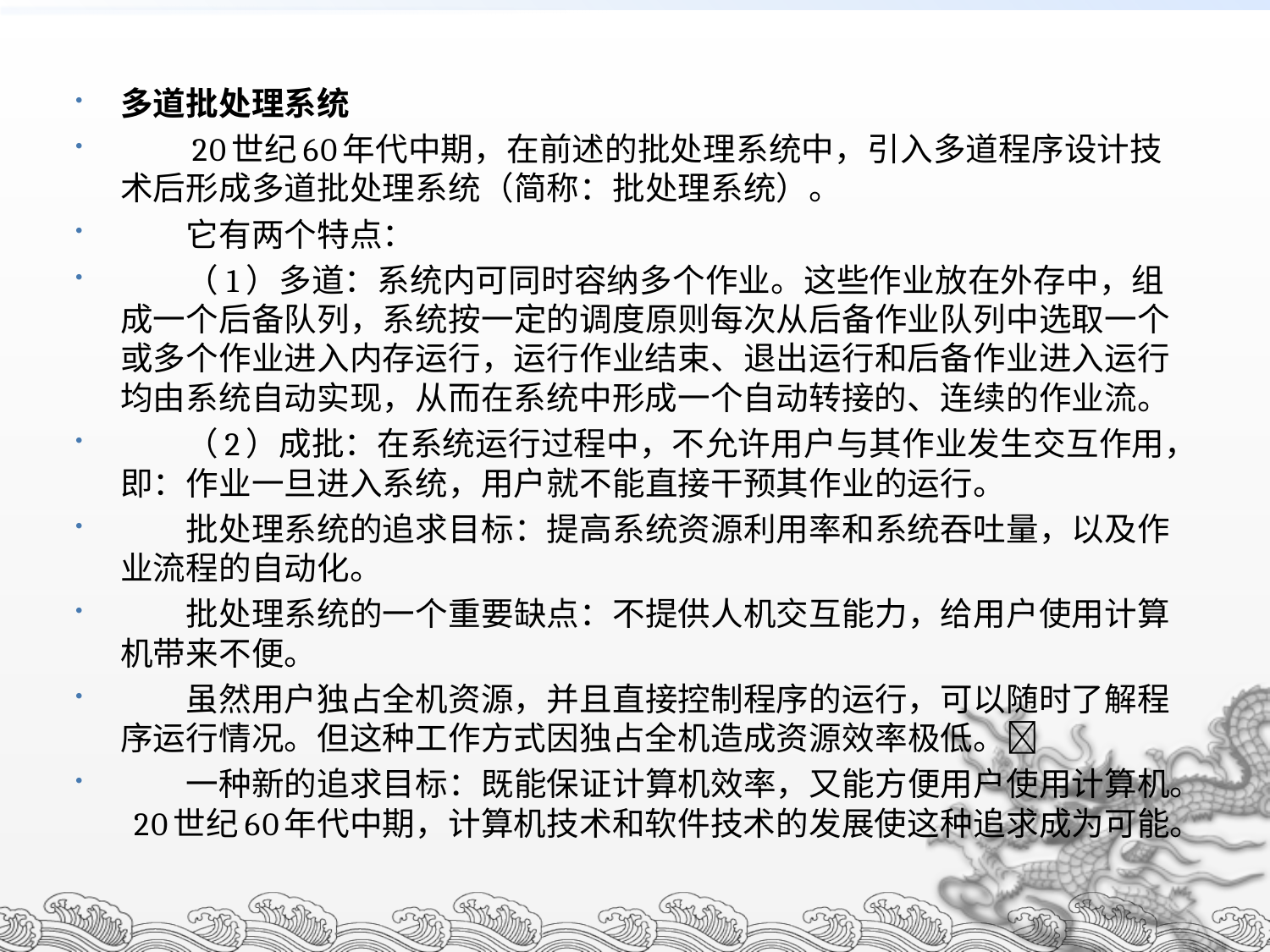

多道批处理系统
　　20世纪60年代中期，在前述的批处理系统中，引入多道程序设计技术后形成多道批处理系统（简称：批处理系统）。
　　它有两个特点：
　　（1）多道：系统内可同时容纳多个作业。这些作业放在外存中，组成一个后备队列，系统按一定的调度原则每次从后备作业队列中选取一个或多个作业进入内存运行，运行作业结束、退出运行和后备作业进入运行均由系统自动实现，从而在系统中形成一个自动转接的、连续的作业流。
　　（2）成批：在系统运行过程中，不允许用户与其作业发生交互作用，即：作业一旦进入系统，用户就不能直接干预其作业的运行。
　　批处理系统的追求目标：提高系统资源利用率和系统吞吐量，以及作业流程的自动化。
　　批处理系统的一个重要缺点：不提供人机交互能力，给用户使用计算机带来不便。
　　虽然用户独占全机资源，并且直接控制程序的运行，可以随时了解程序运行情况。但这种工作方式因独占全机造成资源效率极低。◊
　　一种新的追求目标：既能保证计算机效率，又能方便用户使用计算机。 20世纪60年代中期，计算机技术和软件技术的发展使这种追求成为可能。